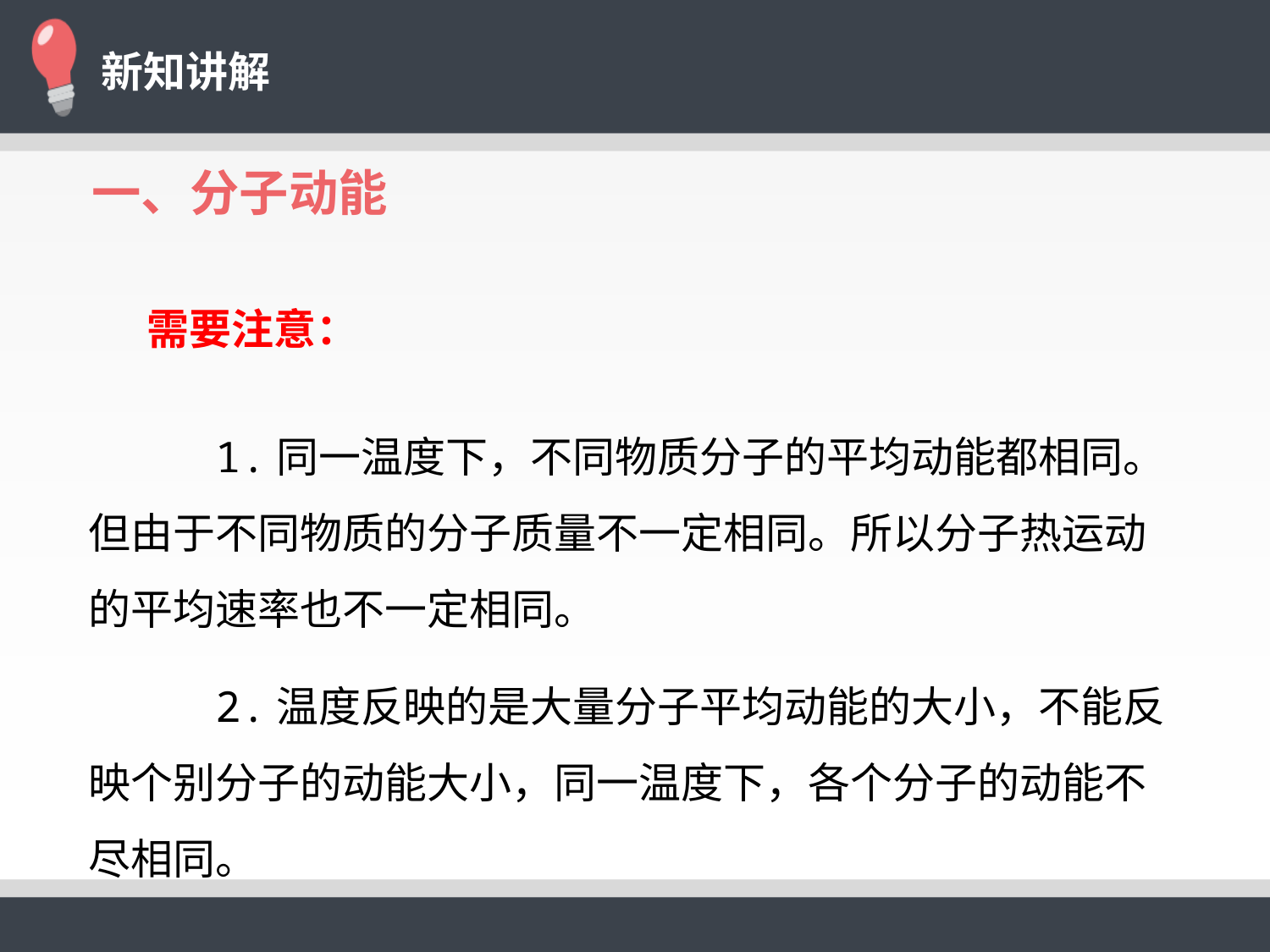

一、分子动能
     需要注意：
     1.同一温度下，不同物质分子的平均动能都相同。但由于不同物质的分子质量不一定相同。所以分子热运动的平均速率也不一定相同。
     2.温度反映的是大量分子平均动能的大小，不能反映个别分子的动能大小，同一温度下，各个分子的动能不尽相同。